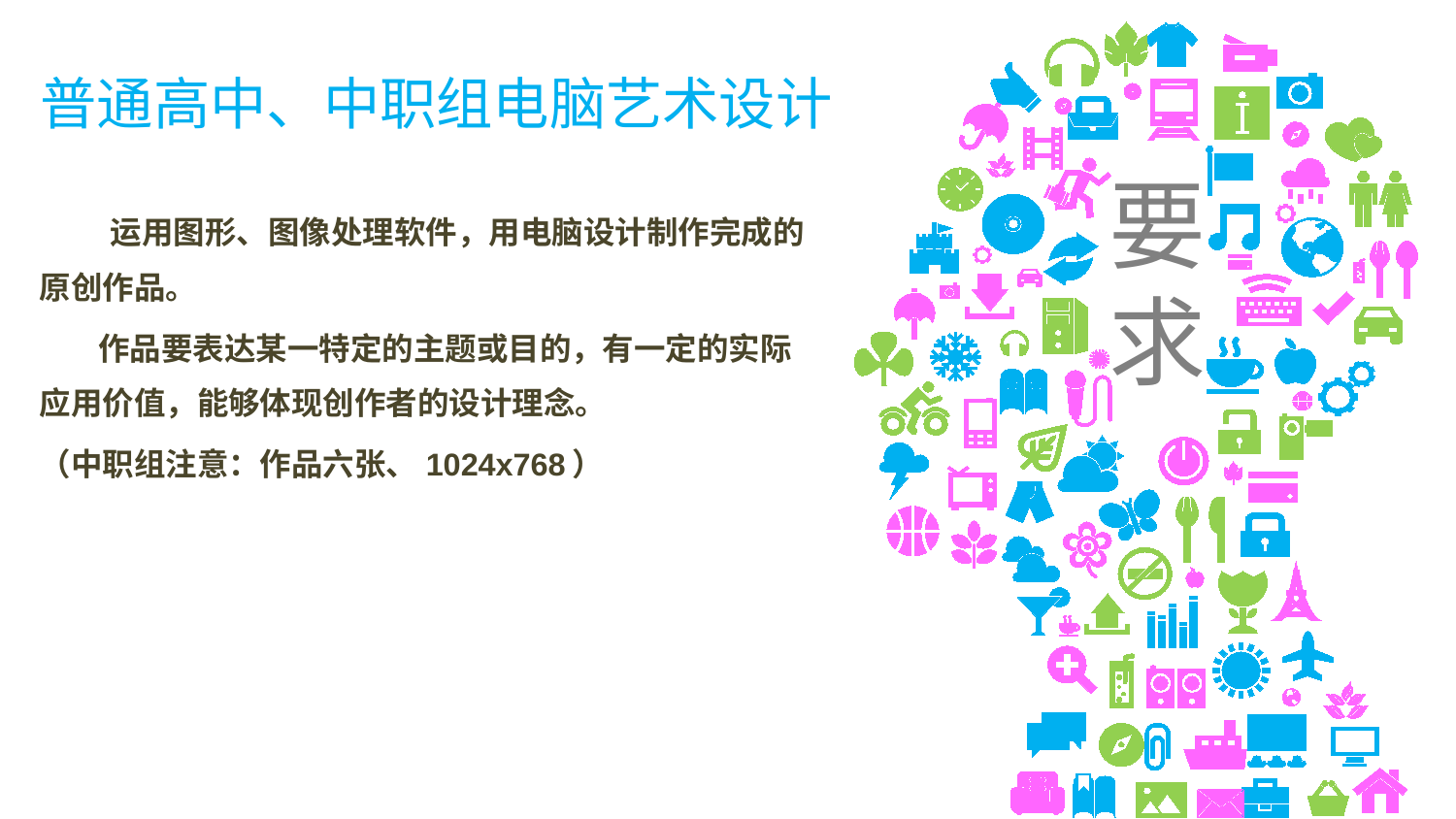

# 普通高中、中职组电脑艺术设计

要
求
         运用图形、图像处理软件，用电脑设计制作完成的原创作品。
       作品要表达某一特定的主题或目的，有一定的实际应用价值，能够体现创作者的设计理念。
（中职组注意：作品六张、1024x768）